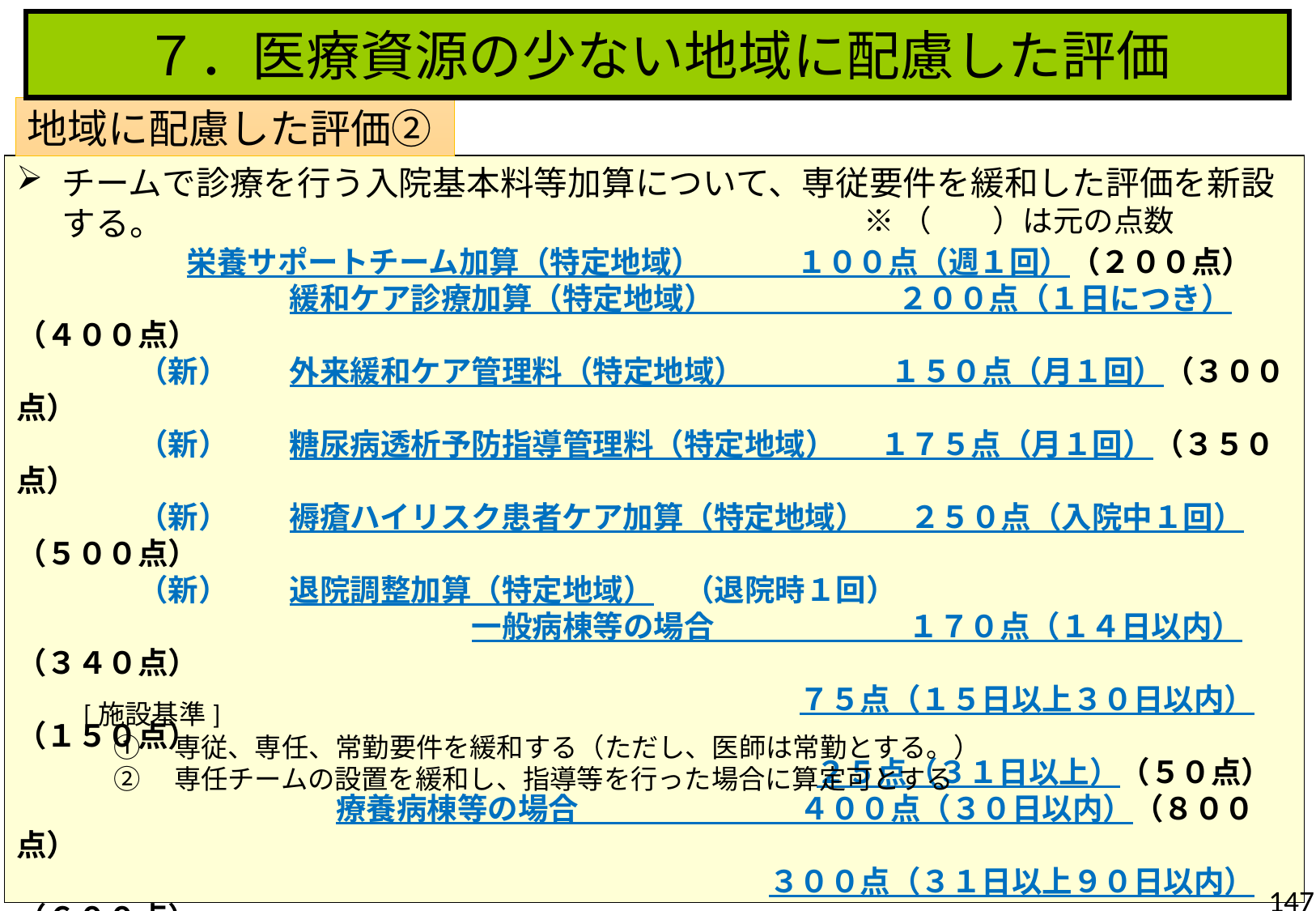

７．医療資源の少ない地域に配慮した評価
地域に配慮した評価②
チームで診療を行う入院基本料等加算について、専従要件を緩和した評価を新設する。
  	       栄養サポートチーム加算（特定地域）　    　 １００点（週１回）（２００点）
　　　　　　　　　緩和ケア診療加算（特定地域）       　  　　　２００点（１日につき）（４００点）
　　　　（新）　　外来緩和ケア管理料（特定地域）       　　　 １５０点（月１回）（３００点）
　　　　（新）　　糖尿病透析予防指導管理料（特定地域） 　 １７５点（月１回）（３５０点）
　　　　（新）　　褥瘡ハイリスク患者ケア加算（特定地域） 　 ２５０点（入院中１回）（５００点）
　　　　（新）　　退院調整加算（特定地域）　（退院時１回）
　　　　　　　　　　　　　　　一般病棟等の場合　　　               １７０点（１４日以内）（３４０点）
　　　　　　　　　　　　　                                                  　  ７５点（１５日以上３０日以内）（１５０点）
				　　　	　　　　　      ２５点（３１日以上）（５０点）
　　　　　　                    療養病棟等の場合　　　 　　         ４００点（３０日以内）（８００点）
　　　　　　　　　　　　　                                                    ３００点（３１日以上９０日以内）（６００点）
	                      		　　　　　　　　　        ２００点（９１日以上120日以内）（４００点）		   		            　　　　　　　 １００点（121日以上）（２００点）

　一般病棟入院基本料の届出について、病棟毎の届出を引き続き可能とする。

※（　　）は元の点数
[施設基準]
     ①　専従、専任、常勤要件を緩和する（ただし、医師は常勤とする。）
     ②　専任チームの設置を緩和し、指導等を行った場合に算定可とする

147